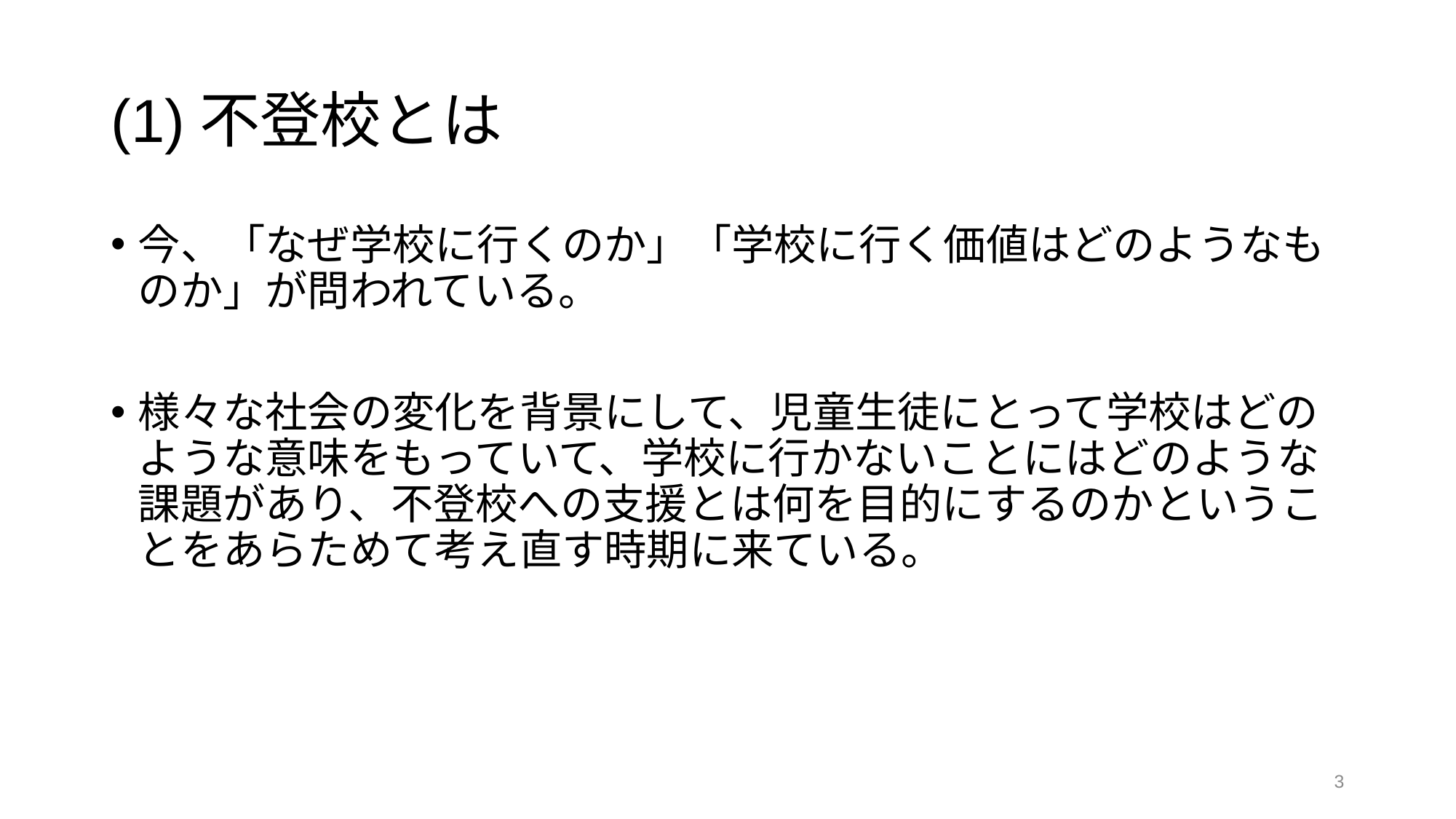

# (1)不登校とは
今、「なぜ学校に行くのか」「学校に行く価値はどのようなものか」が問われている。

様々な社会の変化を背景にして、児童生徒にとって学校はどのような意味をもっていて、学校に行かないことにはどのような課題があり、不登校への支援とは何を目的にするのかということをあらためて考え直す時期に来ている。
3